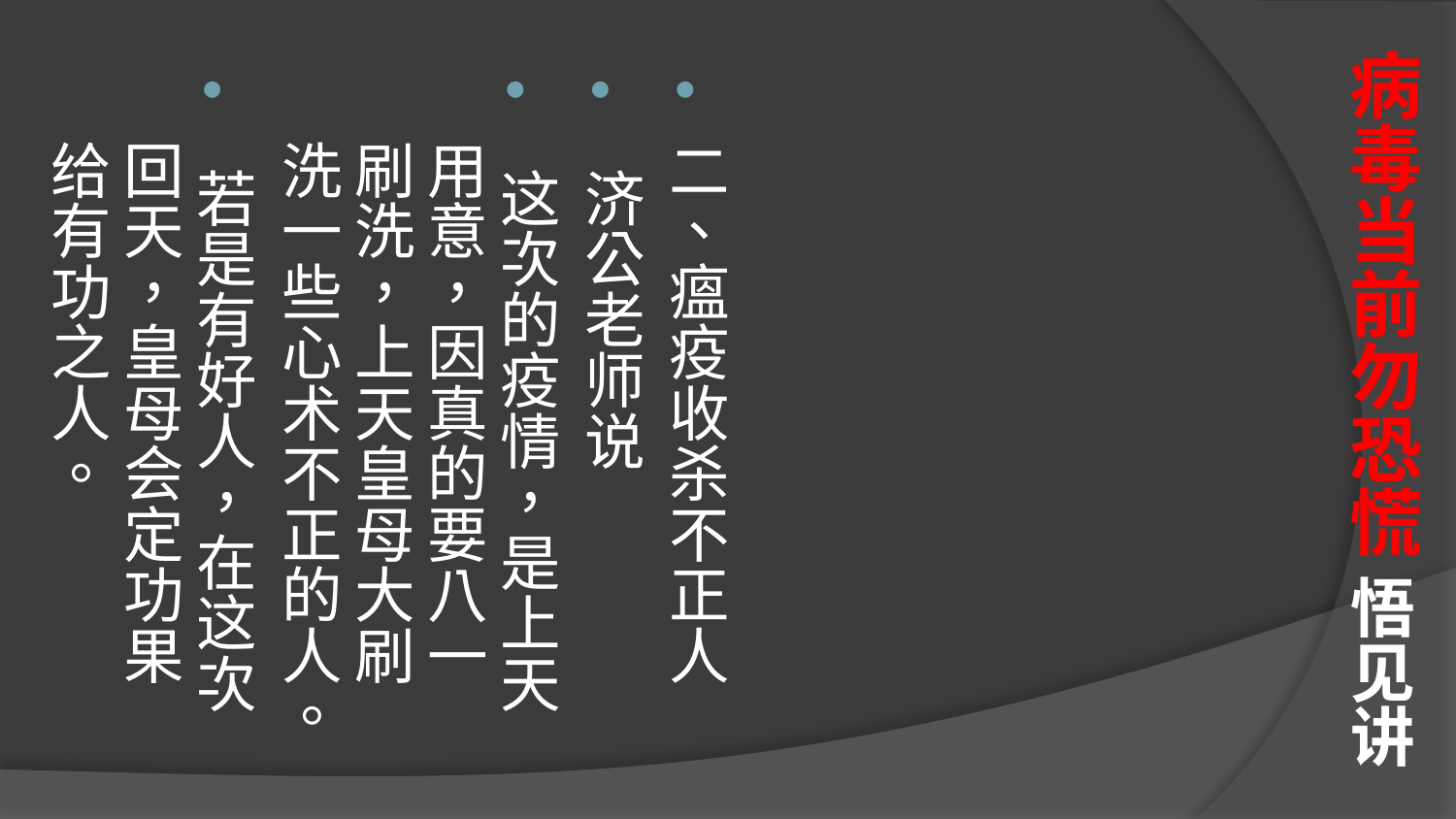

# 病毒当前勿恐慌 悟见讲
二、瘟疫收杀不正人
 济公老师说
 这次的疫情，是上天用意，因真的要八一刷洗，上天皇母大刷洗一些心术不正的人。
 若是有好人，在这次回天，皇母会定功果给有功之人。